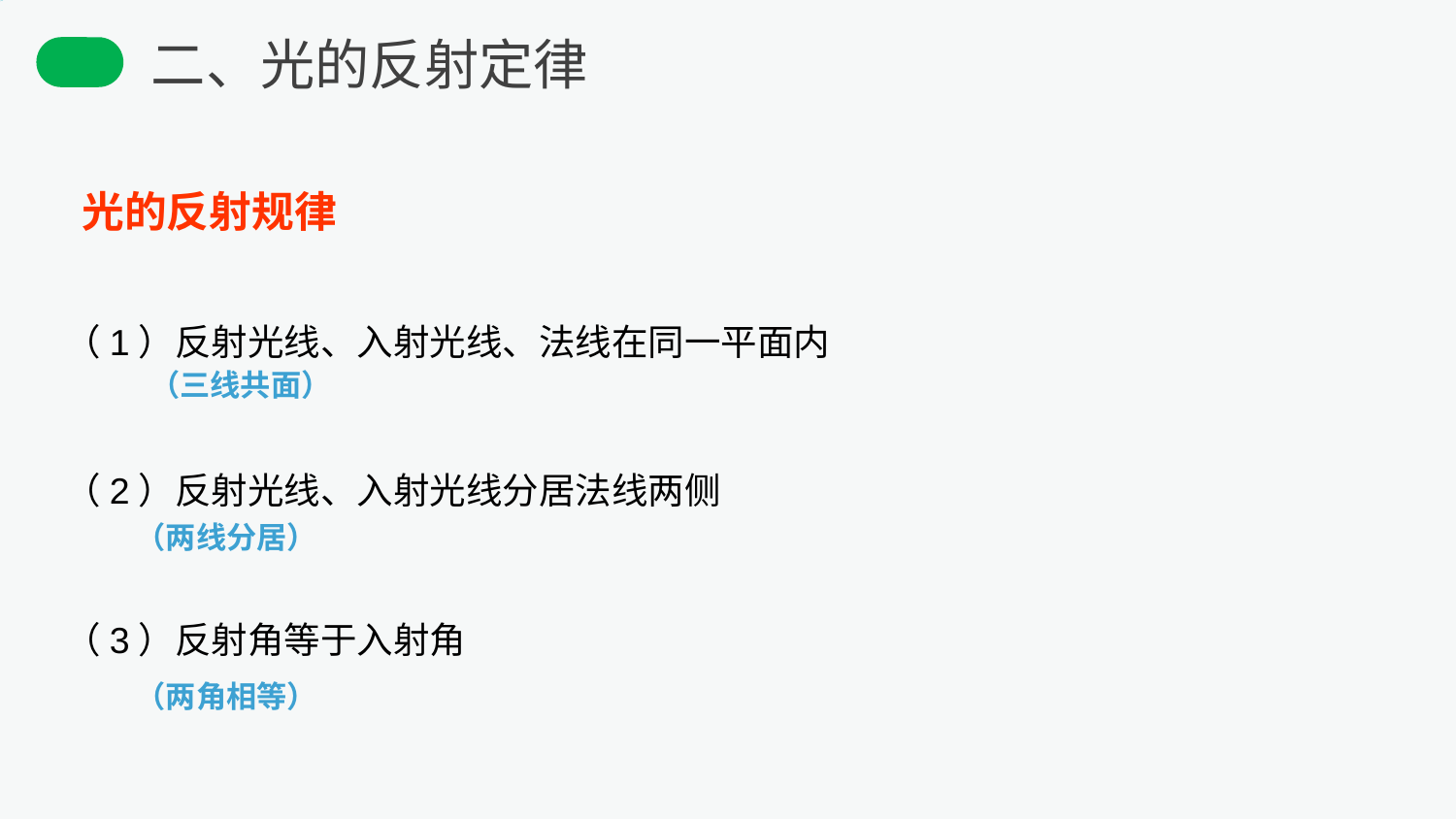

二、光的反射定律

光的反射规律
（1）反射光线、入射光线、法线在同一平面内
（2）反射光线、入射光线分居法线两侧
（3）反射角等于入射角
 （三线共面）
（两线分居）
（两角相等）